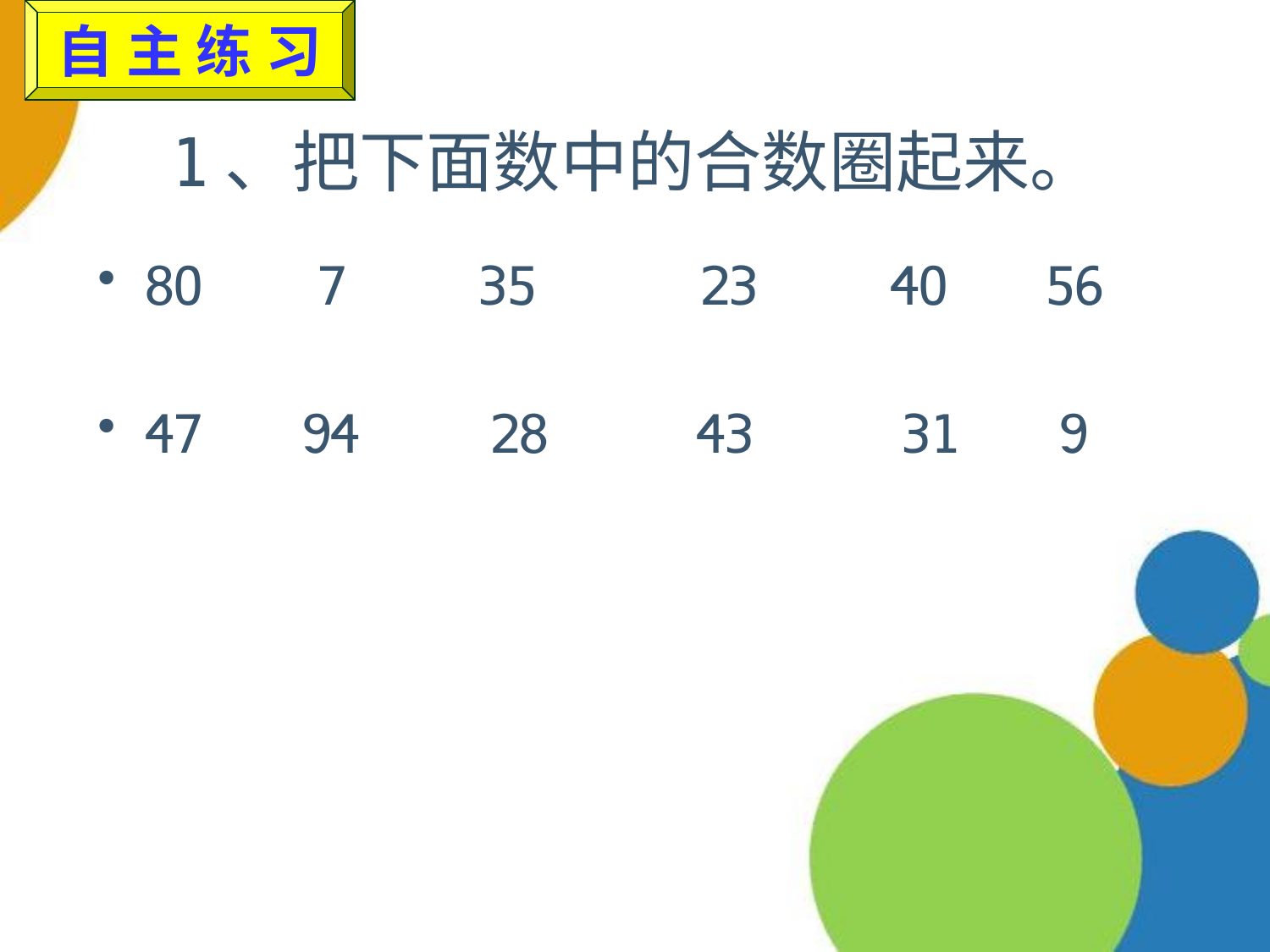

自 主 练 习
# 1、把下面数中的合数圈起来。
80       7        35          23        40      56

47      94        28         43         31      9